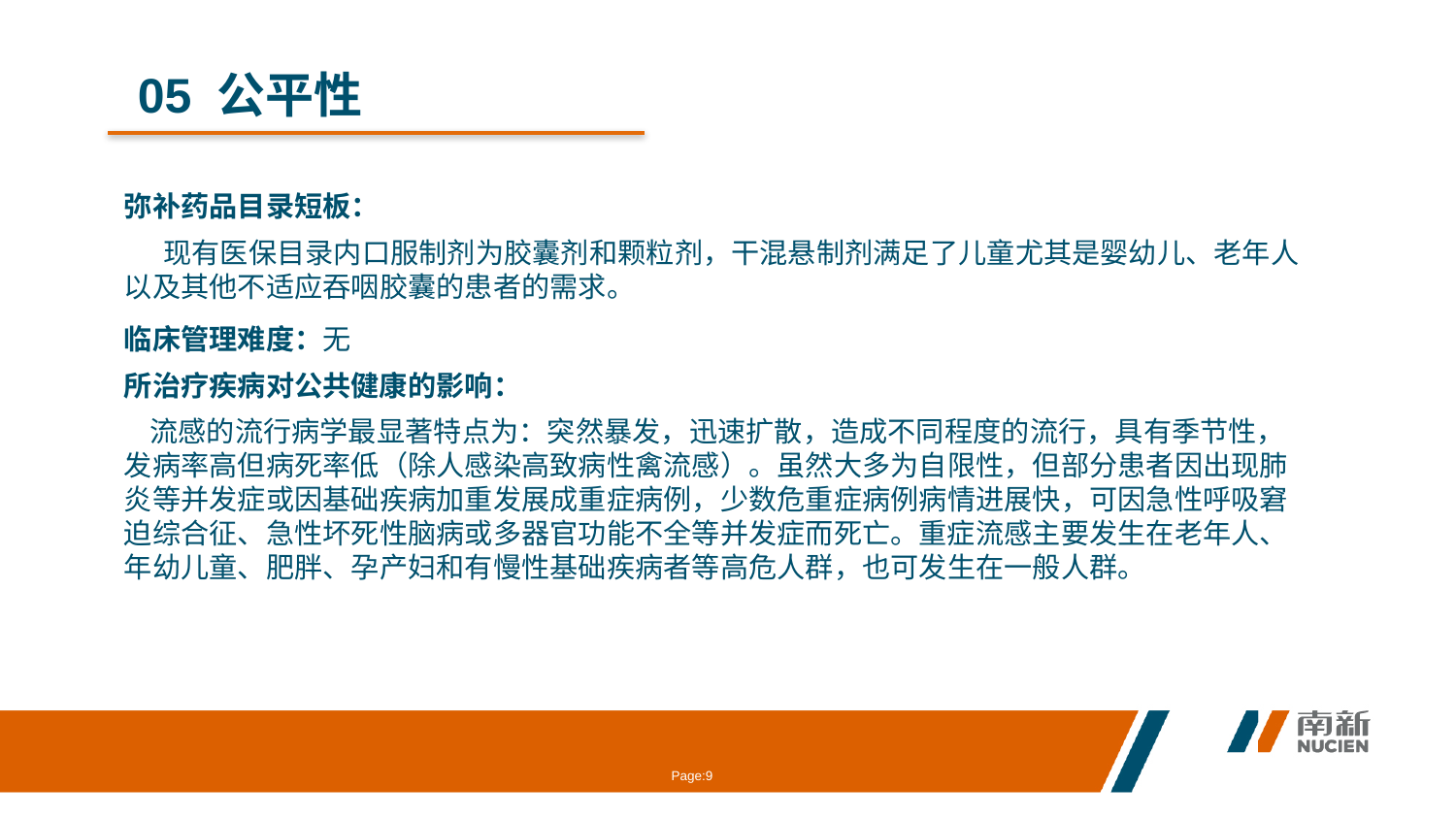

05 公平性
弥补药品目录短板：
     现有医保目录内口服制剂为胶囊剂和颗粒剂，干混悬制剂满足了儿童尤其是婴幼儿、老年人以及其他不适应吞咽胶囊的患者的需求。
临床管理难度：无
所治疗疾病对公共健康的影响：
   流感的流行病学最显著特点为：突然暴发，迅速扩散，造成不同程度的流行，具有季节性，发病率高但病死率低（除人感染高致病性禽流感）。虽然大多为自限性，但部分患者因出现肺炎等并发症或因基础疾病加重发展成重症病例，少数危重症病例病情进展快，可因急性呼吸窘迫综合征、急性坏死性脑病或多器官功能不全等并发症而死亡。重症流感主要发生在老年人、年幼儿童、肥胖、孕产妇和有慢性基础疾病者等高危人群，也可发生在一般人群。

Page:9